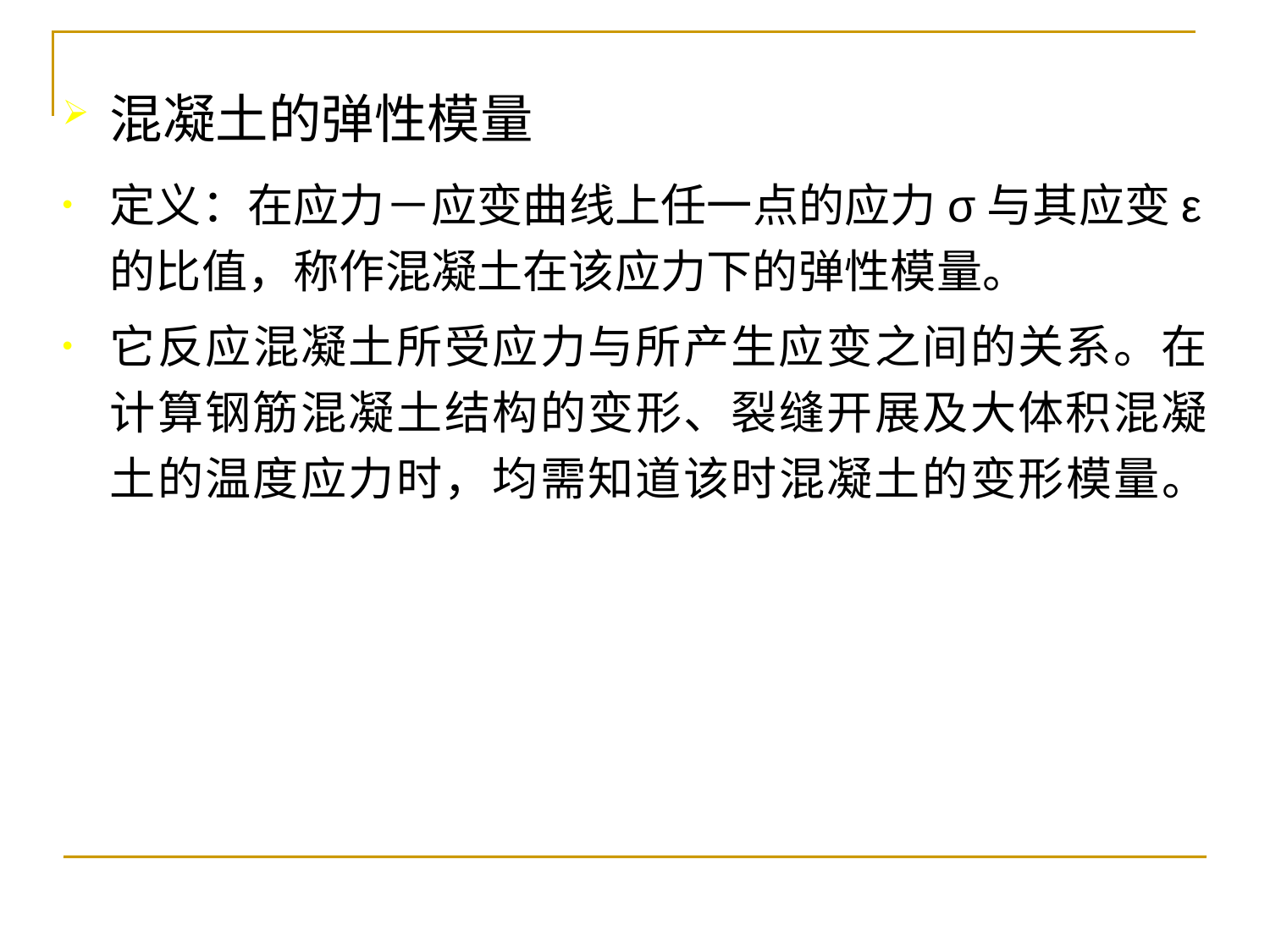

混凝土的弹性模量
定义：在应力－应变曲线上任一点的应力σ与其应变ε的比值，称作混凝土在该应力下的弹性模量。
它反应混凝土所受应力与所产生应变之间的关系。在计算钢筋混凝土结构的变形、裂缝开展及大体积混凝土的温度应力时，均需知道该时混凝土的变形模量。